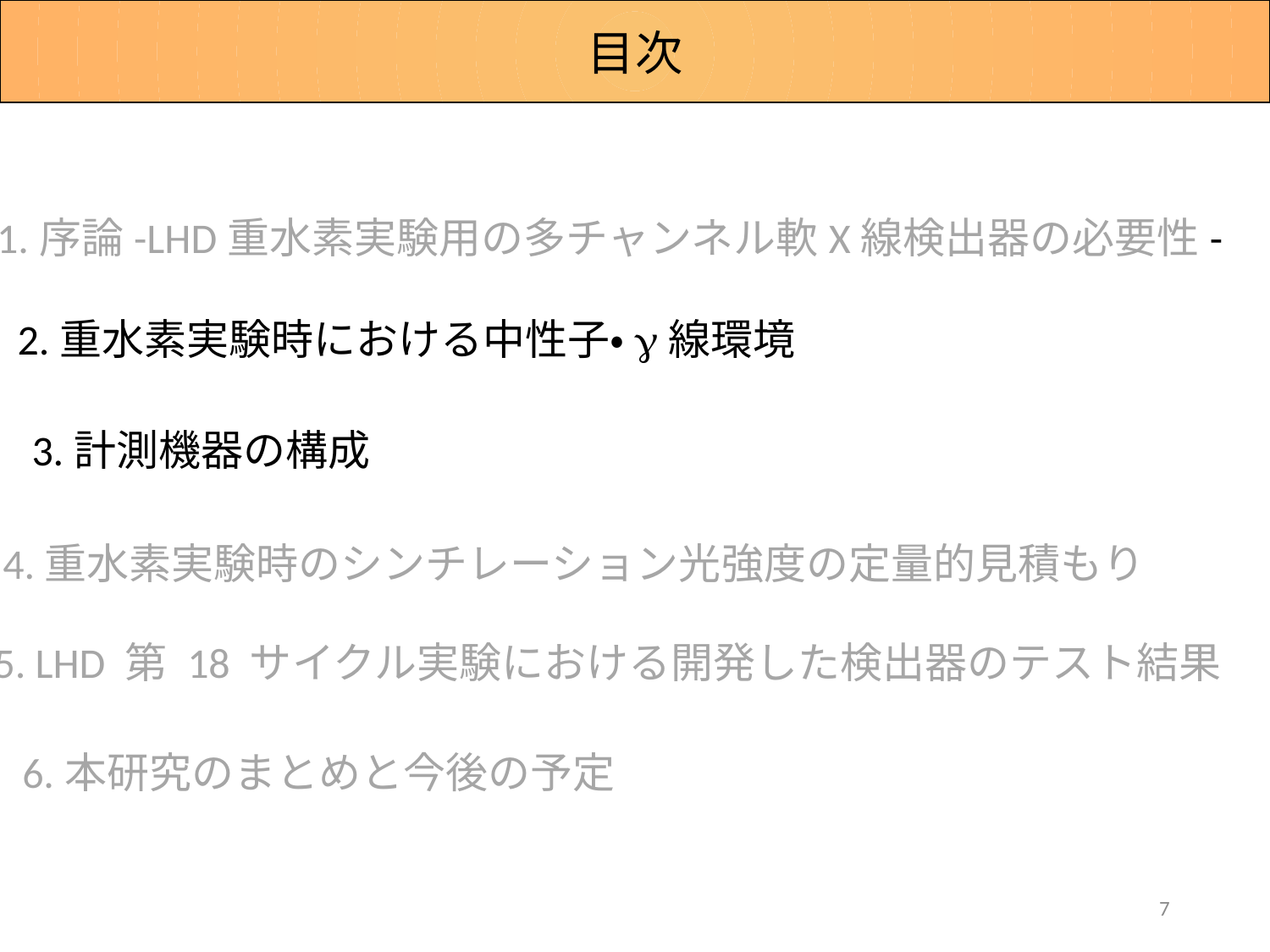

目次
1.序論-LHD重水素実験用の多チャンネル軟X線検出器の必要性-

2.重水素実験時における中性子・γ線環境
3.計測機器の構成
4.重水素実験時のシンチレーション光強度の定量的見積もり
5. LHD 第 18 サイクル実験における開発した検出器のテスト結果
6.本研究のまとめと今後の予定
7